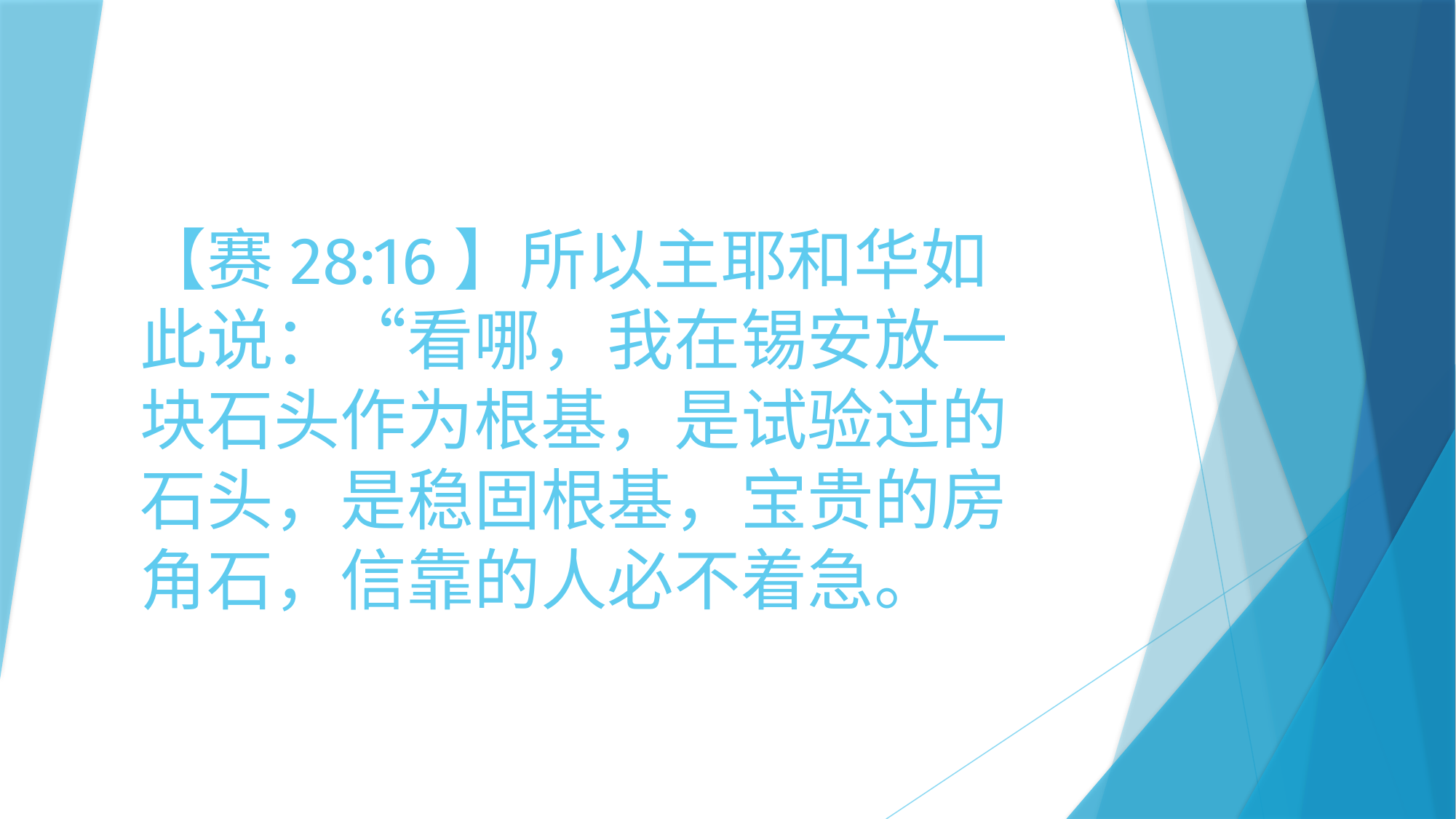

# 【赛28:16】所以主耶和华如此说：“看哪，我在锡安放一块石头作为根基，是试验过的石头，是稳固根基，宝贵的房角石，信靠的人必不着急。